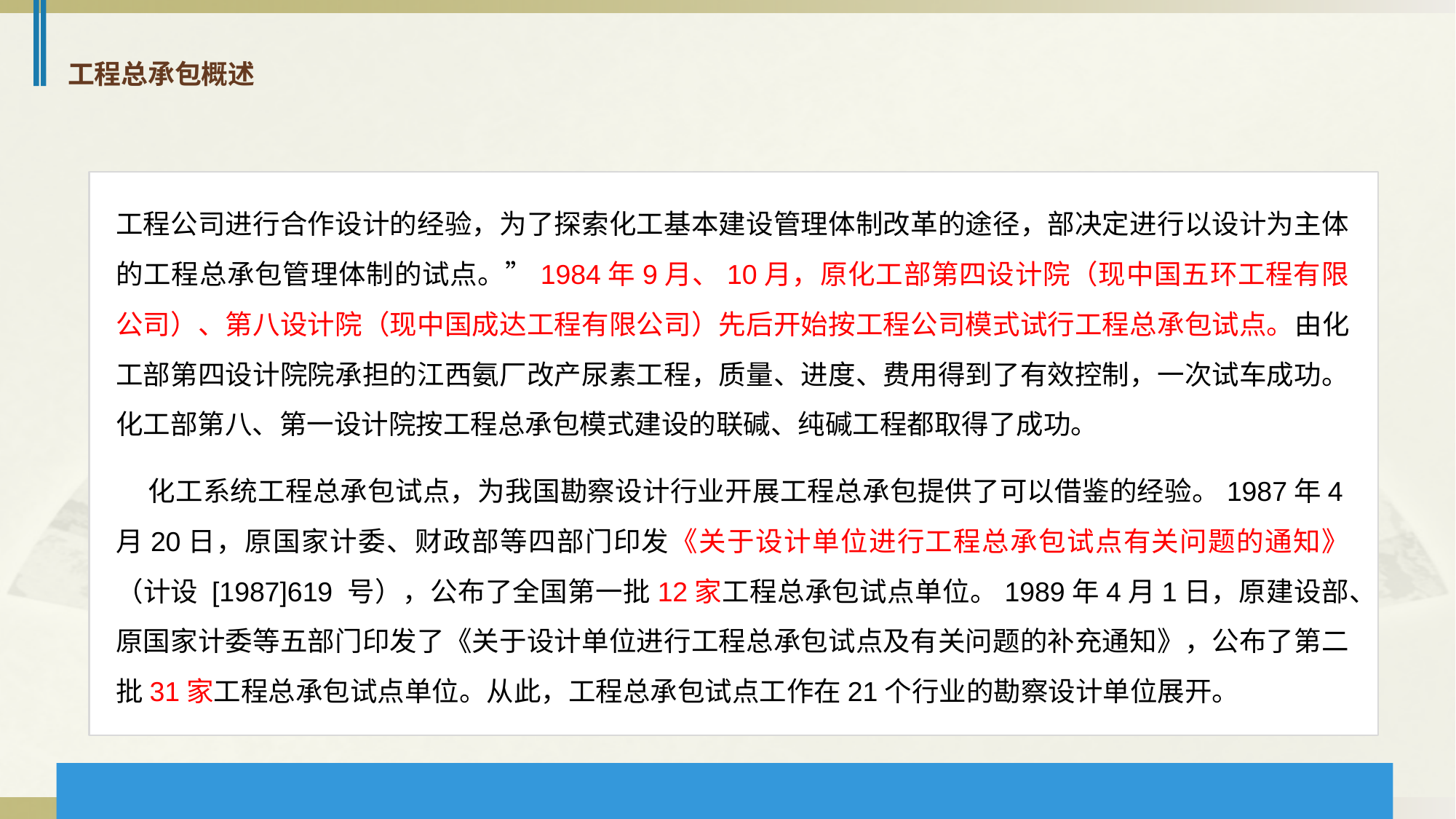

工程总承包概述

工程公司进行合作设计的经验，为了探索化工基本建设管理体制改革的途径，部决定进行以设计为主体的工程总承包管理体制的试点。”1984年9月、10月，原化工部第四设计院（现中国五环工程有限公司）、第八设计院（现中国成达工程有限公司）先后开始按工程公司模式试行工程总承包试点。由化工部第四设计院院承担的江西氨厂改产尿素工程，质量、进度、费用得到了有效控制，一次试车成功。化工部第八、第一设计院按工程总承包模式建设的联碱、纯碱工程都取得了成功。
    化工系统工程总承包试点，为我国勘察设计行业开展工程总承包提供了可以借鉴的经验。1987年4月20日，原国家计委、财政部等四部门印发《关于设计单位进行工程总承包试点有关问题的通知》（计设 [1987]619 号），公布了全国第一批12家工程总承包试点单位。1989年4月1日，原建设部、原国家计委等五部门印发了《关于设计单位进行工程总承包试点及有关问题的补充通知》，公布了第二批31家工程总承包试点单位。从此，工程总承包试点工作在21个行业的勘察设计单位展开。